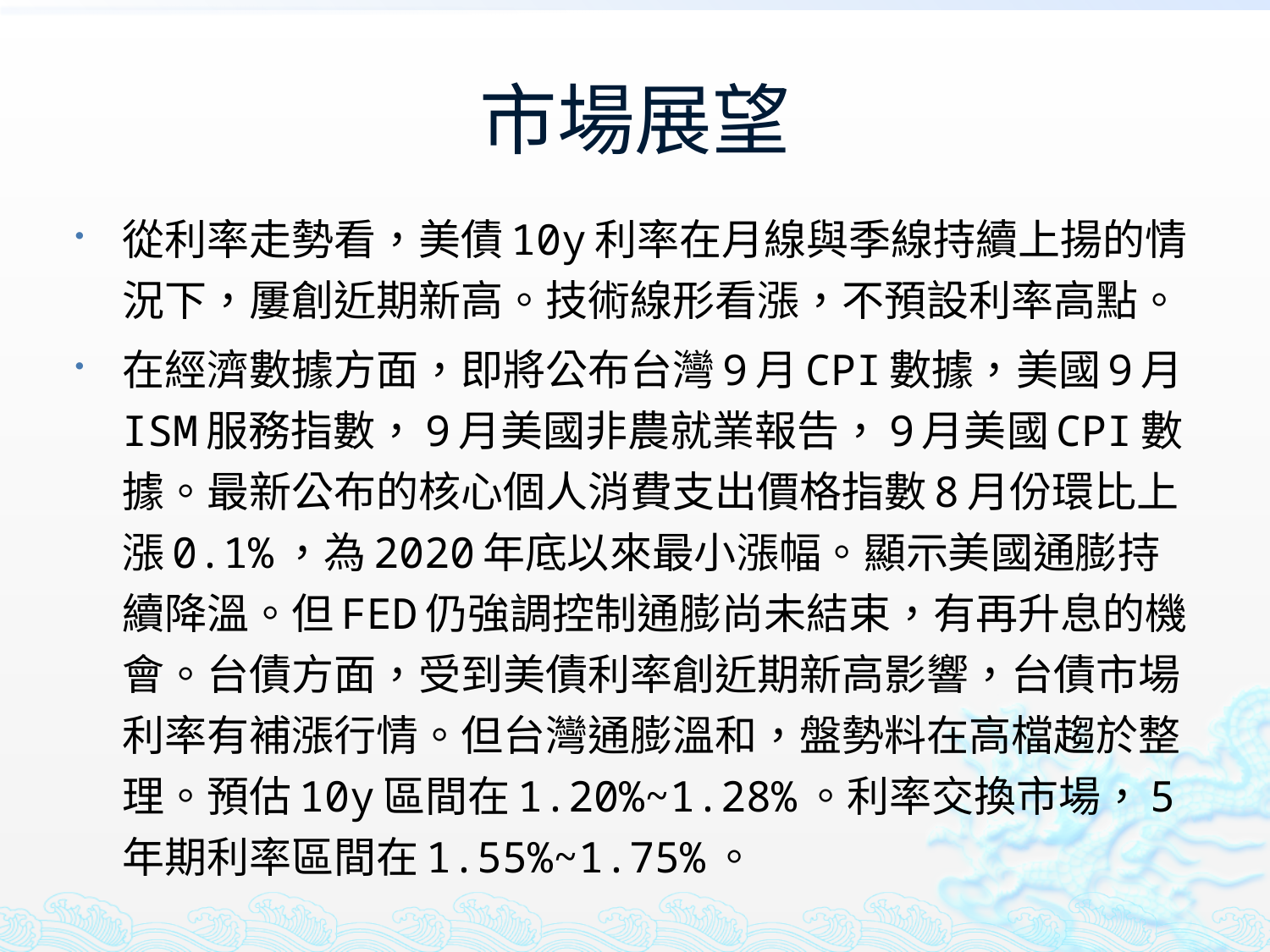

# 市場展望
從利率走勢看，美債10y利率在月線與季線持續上揚的情況下，屢創近期新高。技術線形看漲，不預設利率高點。
在經濟數據方面，即將公布台灣9月CPI數據，美國9月ISM服務指數，9月美國非農就業報告，9月美國CPI數據。最新公布的核心個人消費支出價格指數8月份環比上漲0.1%，為2020年底以來最小漲幅。顯示美國通膨持續降溫。但FED仍強調控制通膨尚未結束，有再升息的機會。台債方面，受到美債利率創近期新高影響，台債市場利率有補漲行情。但台灣通膨溫和，盤勢料在高檔趨於整理。預估10y區間在1.20%~1.28%。利率交換市場，5年期利率區間在1.55%~1.75%。